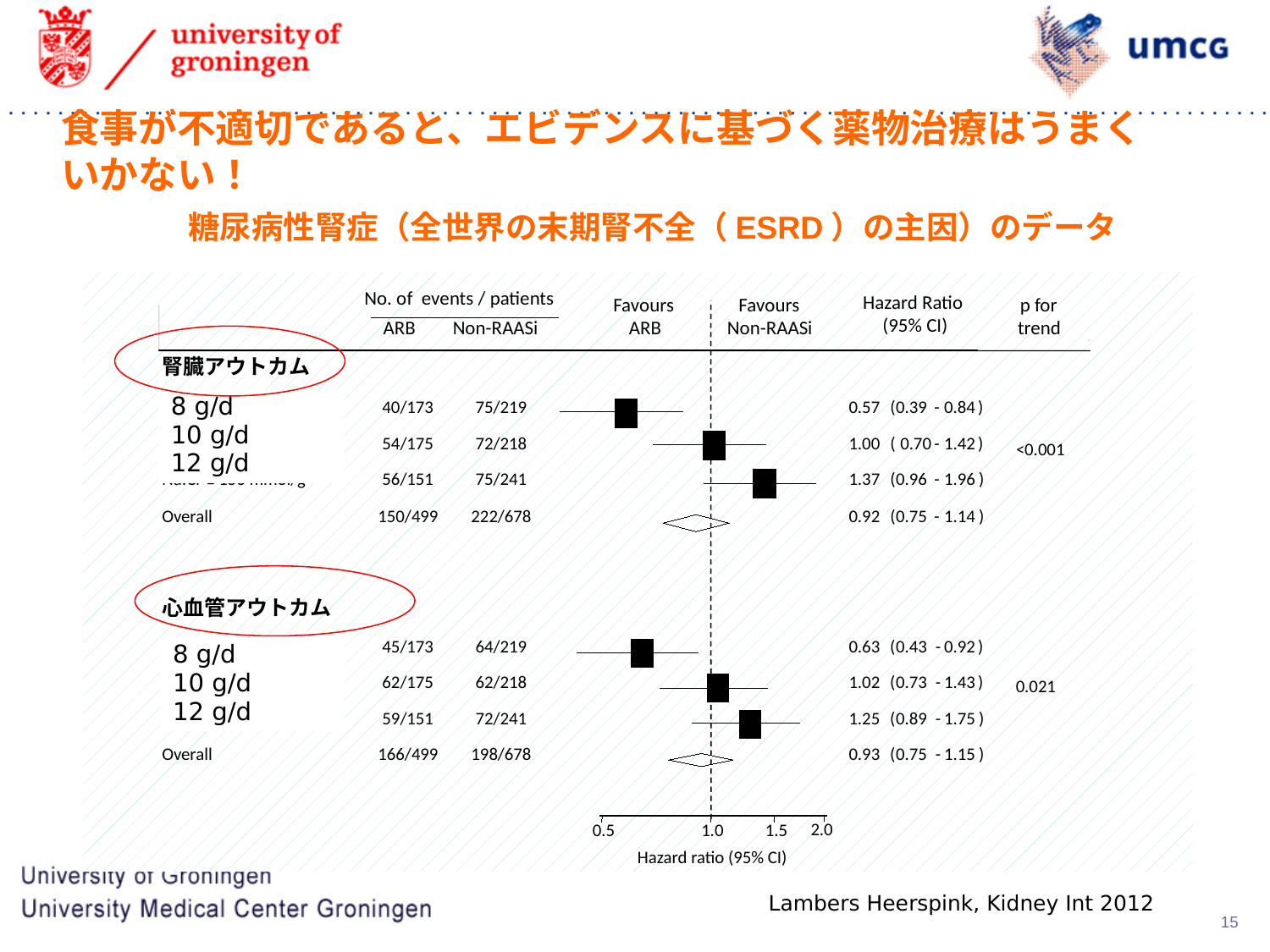

# 食事が不適切であると、エビデンスに基づく薬物治療はうまくいかない！ 糖尿病性腎症（全世界の末期腎不全（ESRD）の主因）のデータ

No. of  events / patients

Hazard Ratio
 (95% CI)
Favours
Favours
p for

ARB
Non-RAASi
ARB
Non-RAASi
trend

腎臓アウトカム

Na:Cr <121 mmol/g
40/173
75/219
0.57
(
0.39
-
0.84
)

121<Na:Cr  <153 mmol/g
54/175
72/218
1.00
(
0.70
-
1.42
)
<0.001

Na:Cr ≥ 153 mmol/g
56/151
75/241
1.37
(
0.96
-
1.96
)

Overall
150/499
222/678
0.92
(
0.75
-
1.14
)

心血管アウトカム

Na:Cr <121 mmol/g
45/173
64/219
0.63
(
0.43
-
0.92
)

121<Na:Cr  <153 mmol/g
62/175
62/218
1.02
(
0.73
-
1.43
)
0.021

Na:Cr ≥ 153 mmol/g
59/151
72/241
1.25
(
0.89
-
1.75
)

Overall
166/499
198/678
0.93
(
0.75
-
1.15
)

2.0
0.5
1.0
1.5
Hazard ratio (95% CI)

8 g/d
10 g/d
12 g/d

8 g/d
10 g/d
12 g/d
Lambers Heerspink, Kidney Int 2012
23-10-2014
15